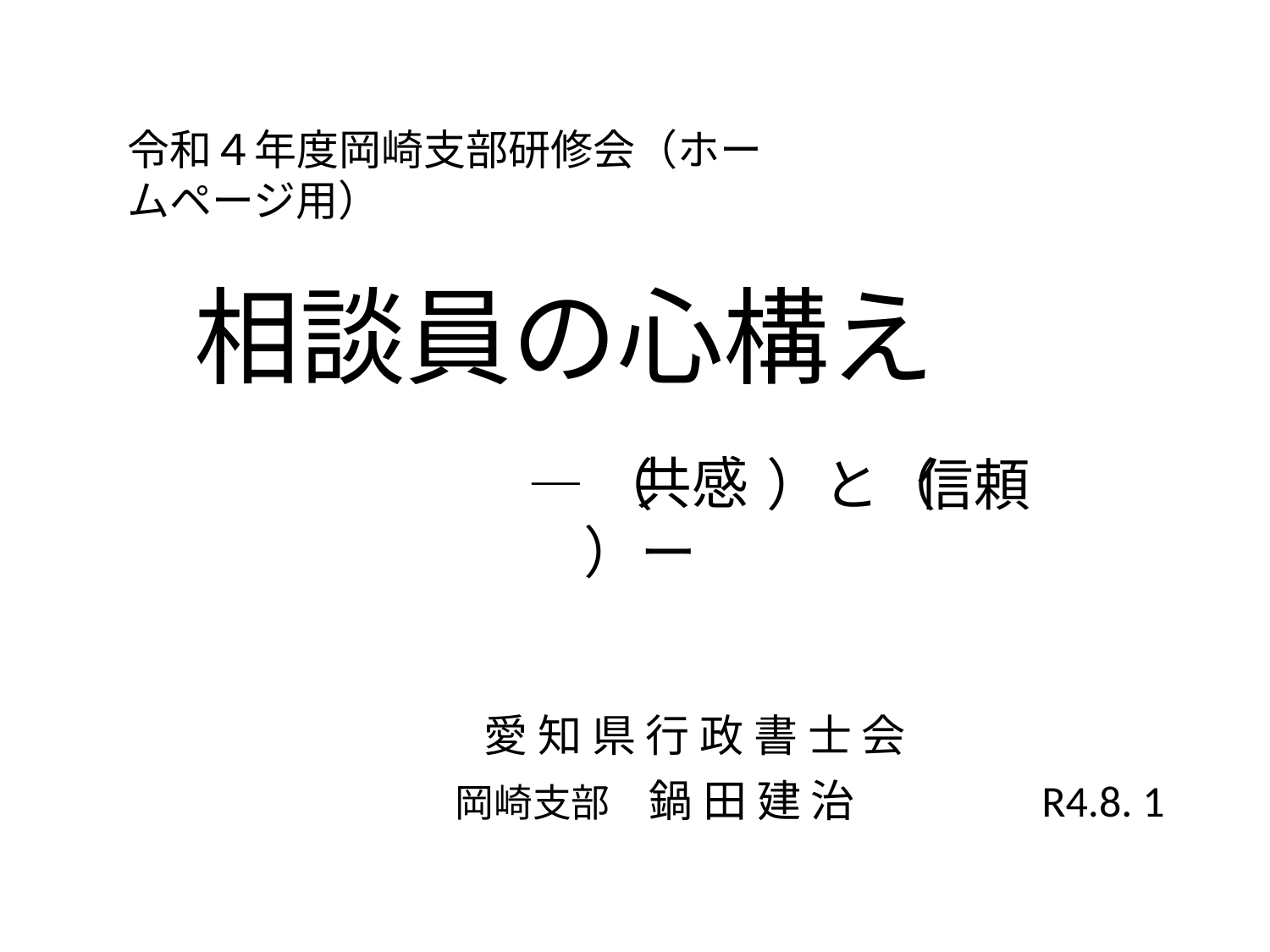

令和４年度岡崎支部研修会（ホームページ用）
# 相談員の心構え
共感
―（　　）と（　　）ー
信頼
愛 知 県 行 政 書 士 会
　　　　　  岡崎支部　鍋 田 建 治　　　　R4.8. 1